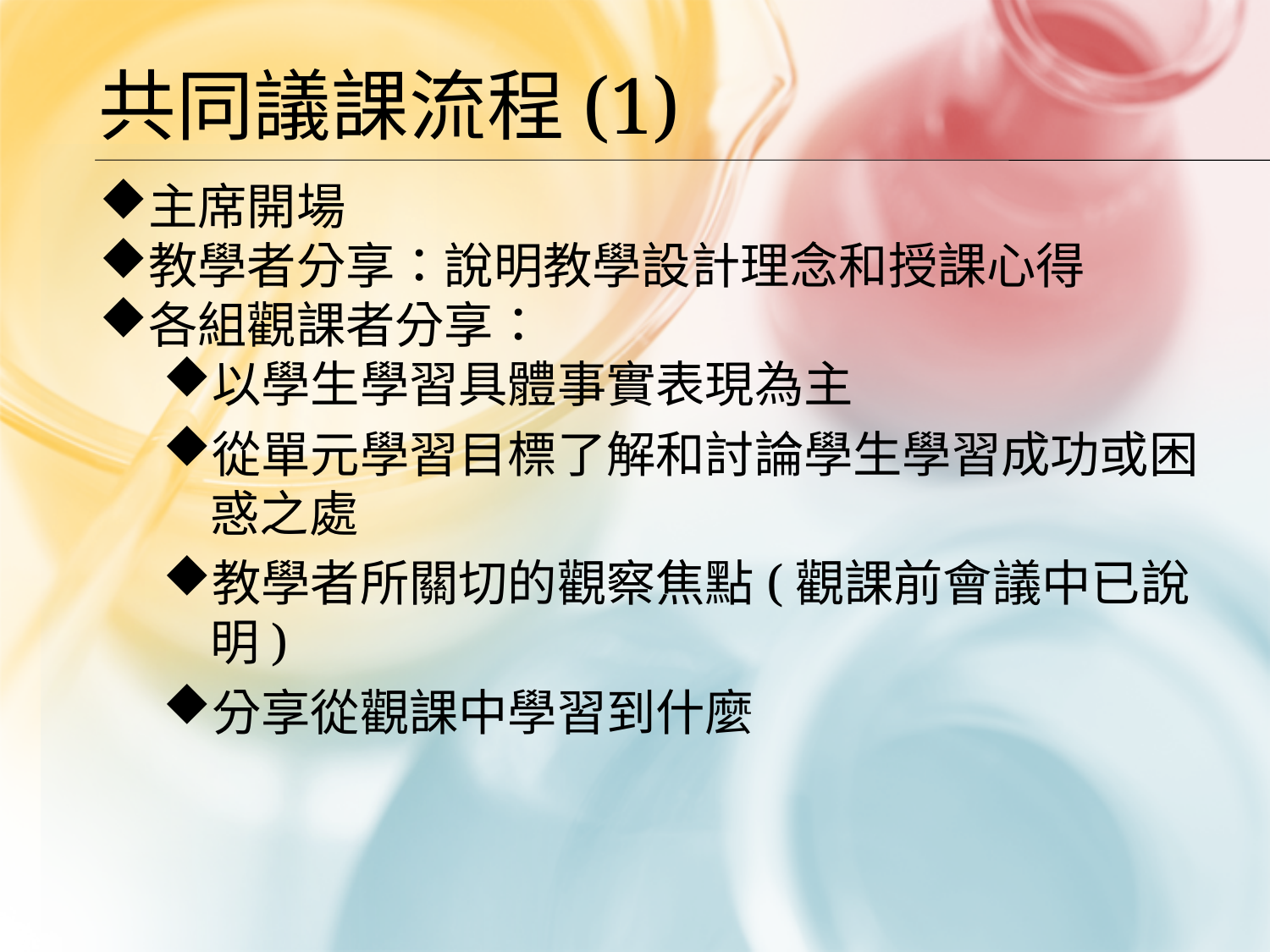

# 共同議課流程(1)
主席開場
教學者分享：說明教學設計理念和授課心得
各組觀課者分享：
以學生學習具體事實表現為主
從單元學習目標了解和討論學生學習成功或困惑之處
教學者所關切的觀察焦點(觀課前會議中已說明)
分享從觀課中學習到什麼